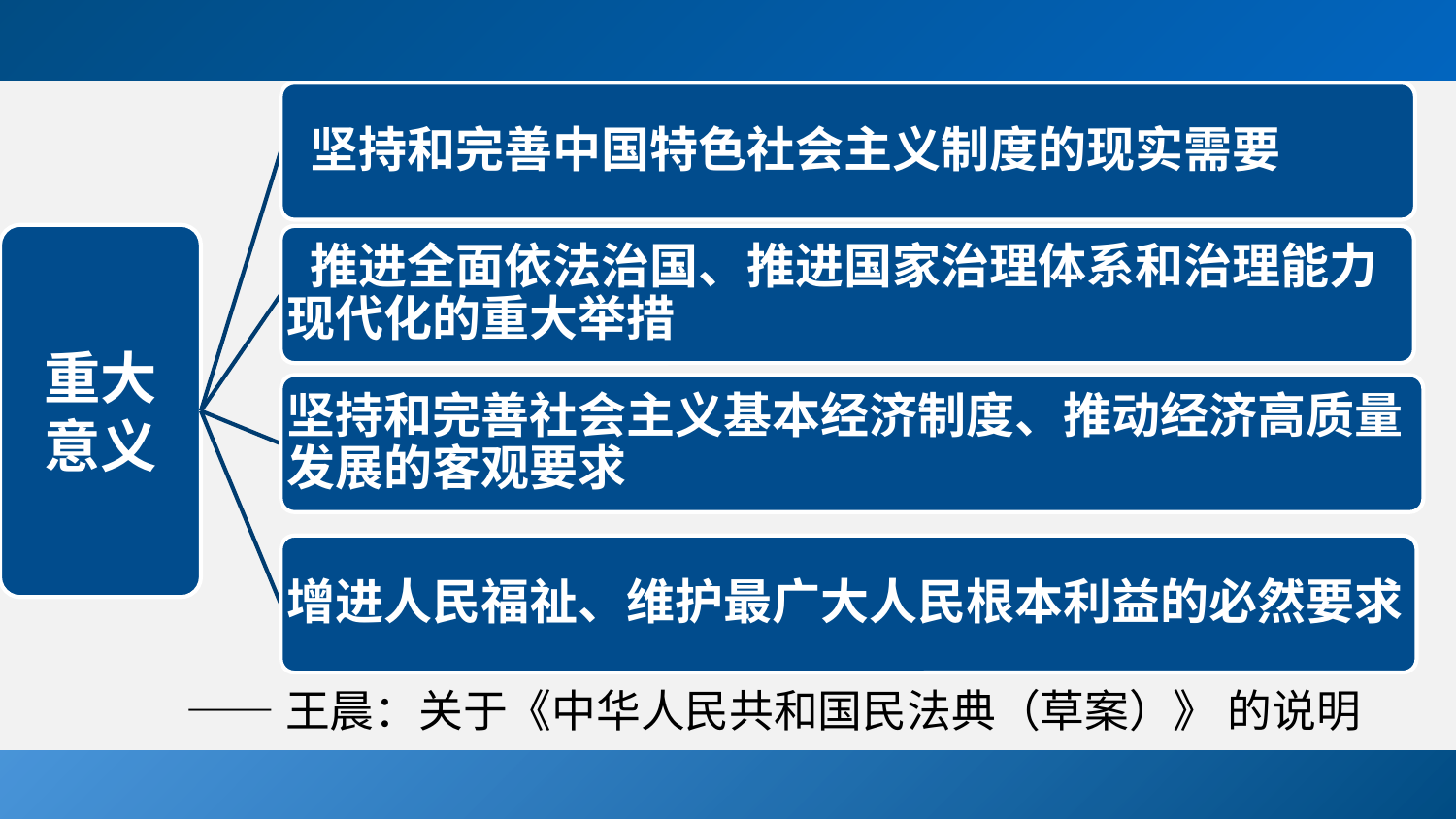

重大
意义

 坚持和完善中国特色社会主义制度的现实需要

 推进全面依法治国、推进国家治理体系和治理能力现代化的重大举措

坚持和完善社会主义基本经济制度、推动经济高质量发展的客观要求

增进人民福祉、维护最广大人民根本利益的必然要求
——王晨：关于《中华人民共和国民法典（草案）》 的说明